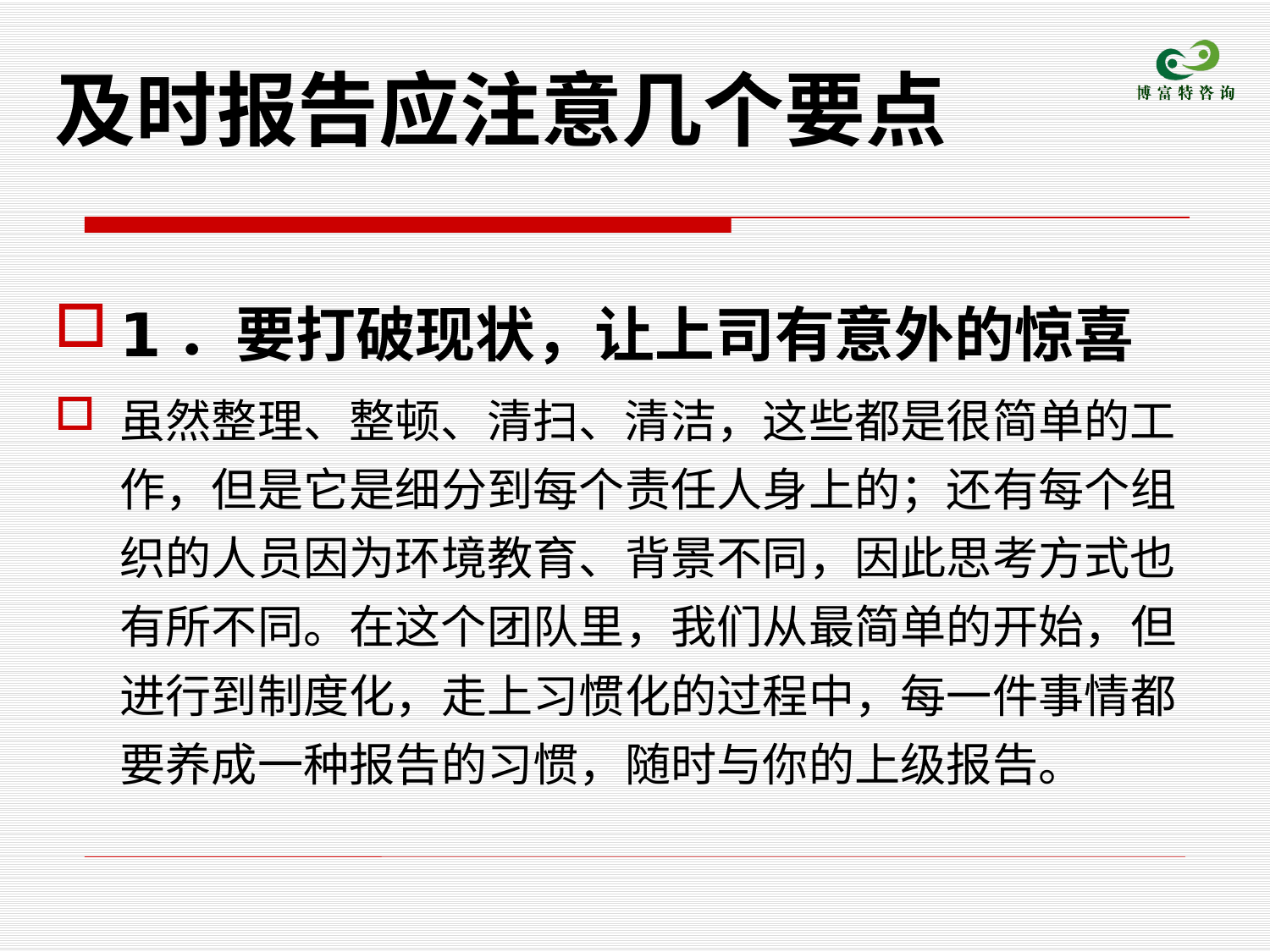

# 及时报告应注意几个要点
1．要打破现状，让上司有意外的惊喜
虽然整理、整顿、清扫、清洁，这些都是很简单的工作，但是它是细分到每个责任人身上的；还有每个组织的人员因为环境教育、背景不同，因此思考方式也有所不同。在这个团队里，我们从最简单的开始，但进行到制度化，走上习惯化的过程中，每一件事情都要养成一种报告的习惯，随时与你的上级报告。
389